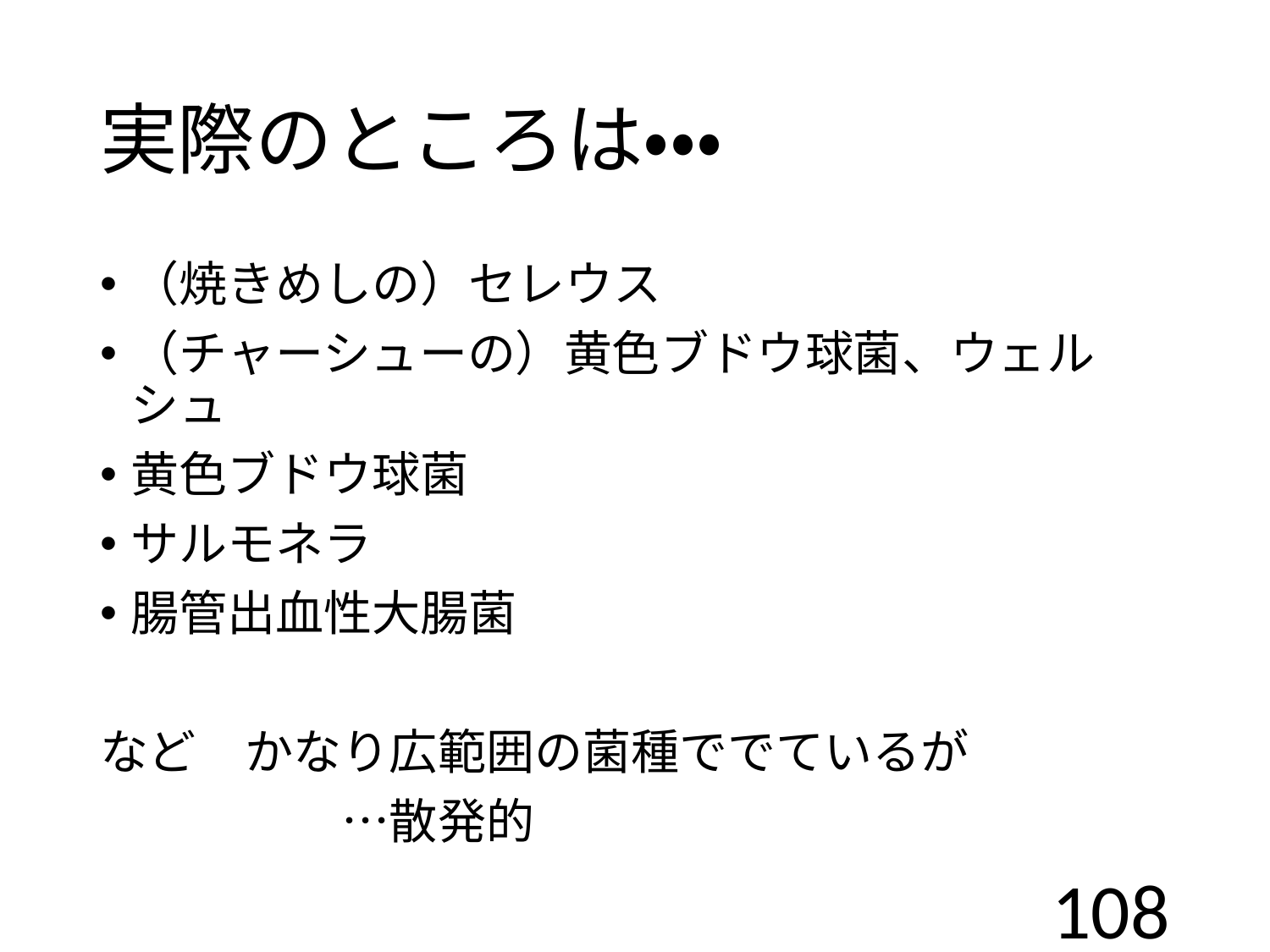

# 実際のところは・・・
（焼きめしの）セレウス
（チャーシューの）黄色ブドウ球菌、ウェルシュ
黄色ブドウ球菌
サルモネラ
腸管出血性大腸菌

など　かなり広範囲の菌種ででているが
　　　　　…散発的
108